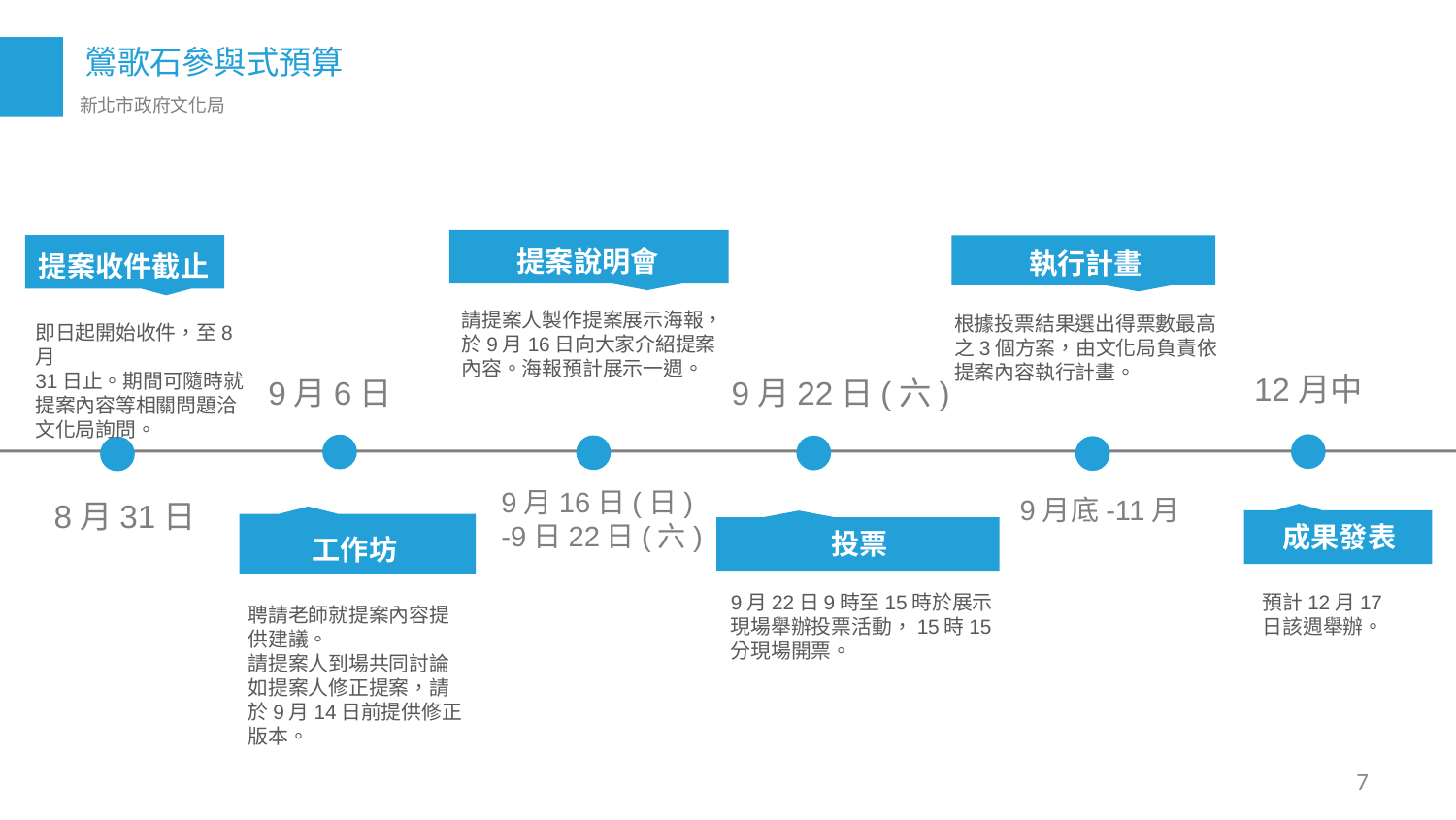

提案說明會

執行計畫

提案收件截止

請提案人製作提案展示海報，於9月16日向大家介紹提案內容。海報預計展示一週。
根據投票結果選出得票數最高之3個方案，由文化局負責依提案內容執行計畫。
即日起開始收件，至8月
31日止。期間可隨時就提案內容等相關問題洽文化局詢問。
12月中
9月6日
9月22日(六)

9月16日(日)
-9日22日(六)
9月底-11月
8月31日

成果發表

工作坊

投票
9月22日9時至15時於展示現場舉辦投票活動，15時15分現場開票。
預計12月17日該週舉辦。
聘請老師就提案內容提供建議。
請提案人到場共同討論如提案人修正提案，請於9月14日前提供修正版本。
7